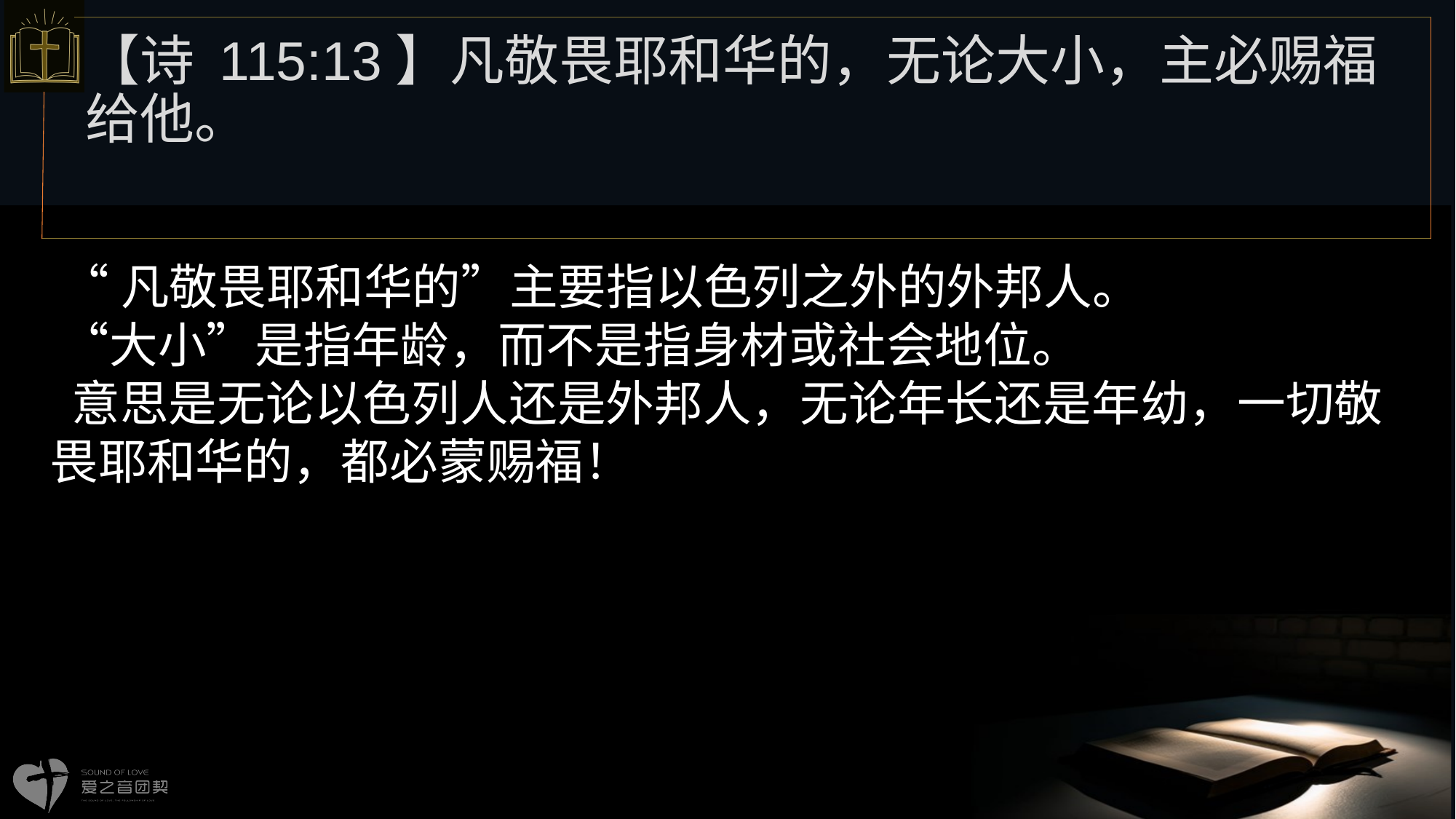

【诗 115:13】凡敬畏耶和华的，无论大小，主必赐福给他。
# “凡敬畏耶和华的”主要指以色列之外的外邦人。 “大小”是指年龄，而不是指身材或社会地位。 意思是无论以色列人还是外邦人，无论年长还是年幼，一切敬畏耶和华的，都必蒙赐福！